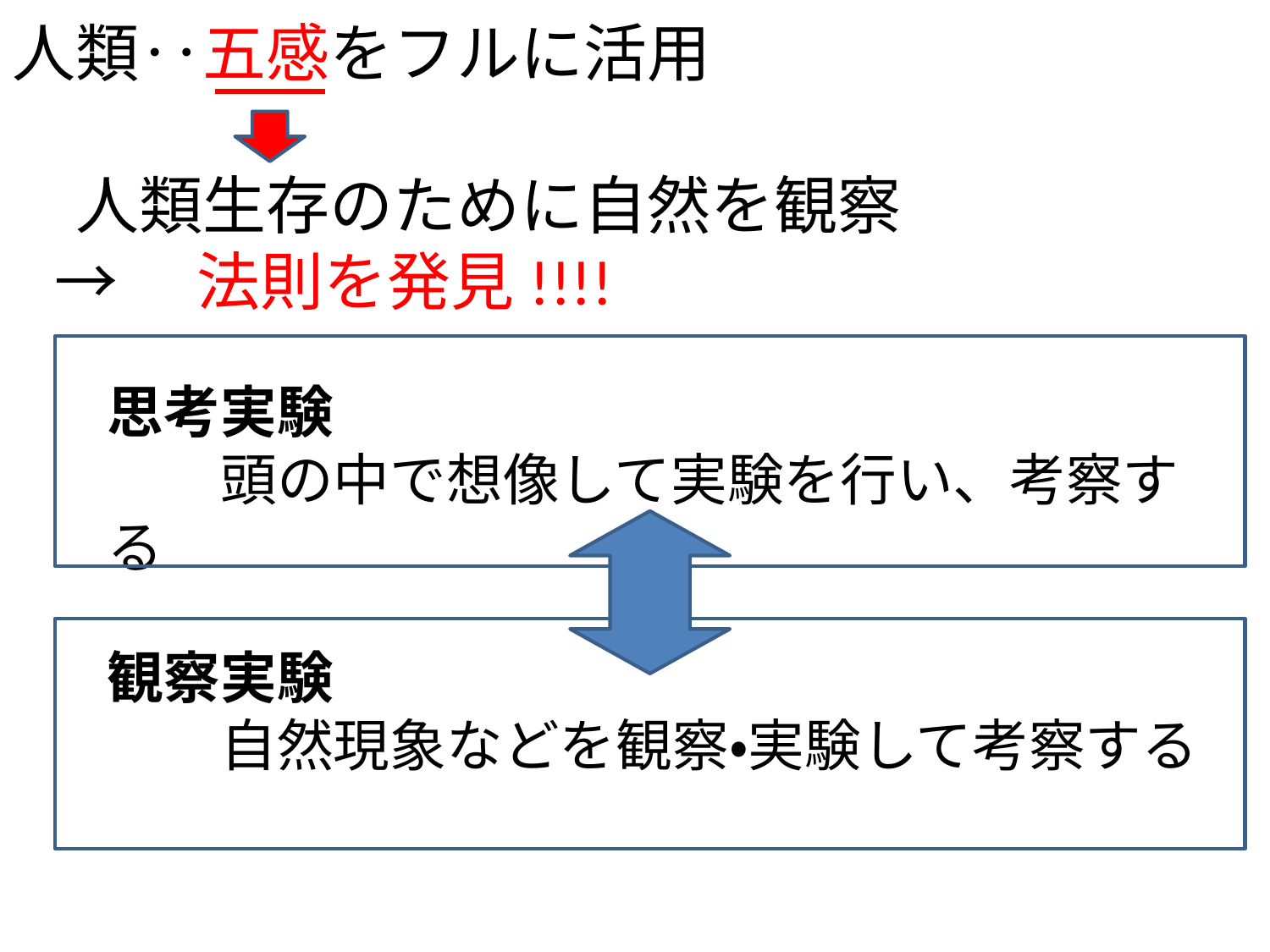

人類‥五感をフルに活用

　人類生存のために自然を観察
   →　法則を発見!!!!

思考実験
　　頭の中で想像して実験を行い、考察する

観察実験
　　自然現象などを観察・実験して考察する